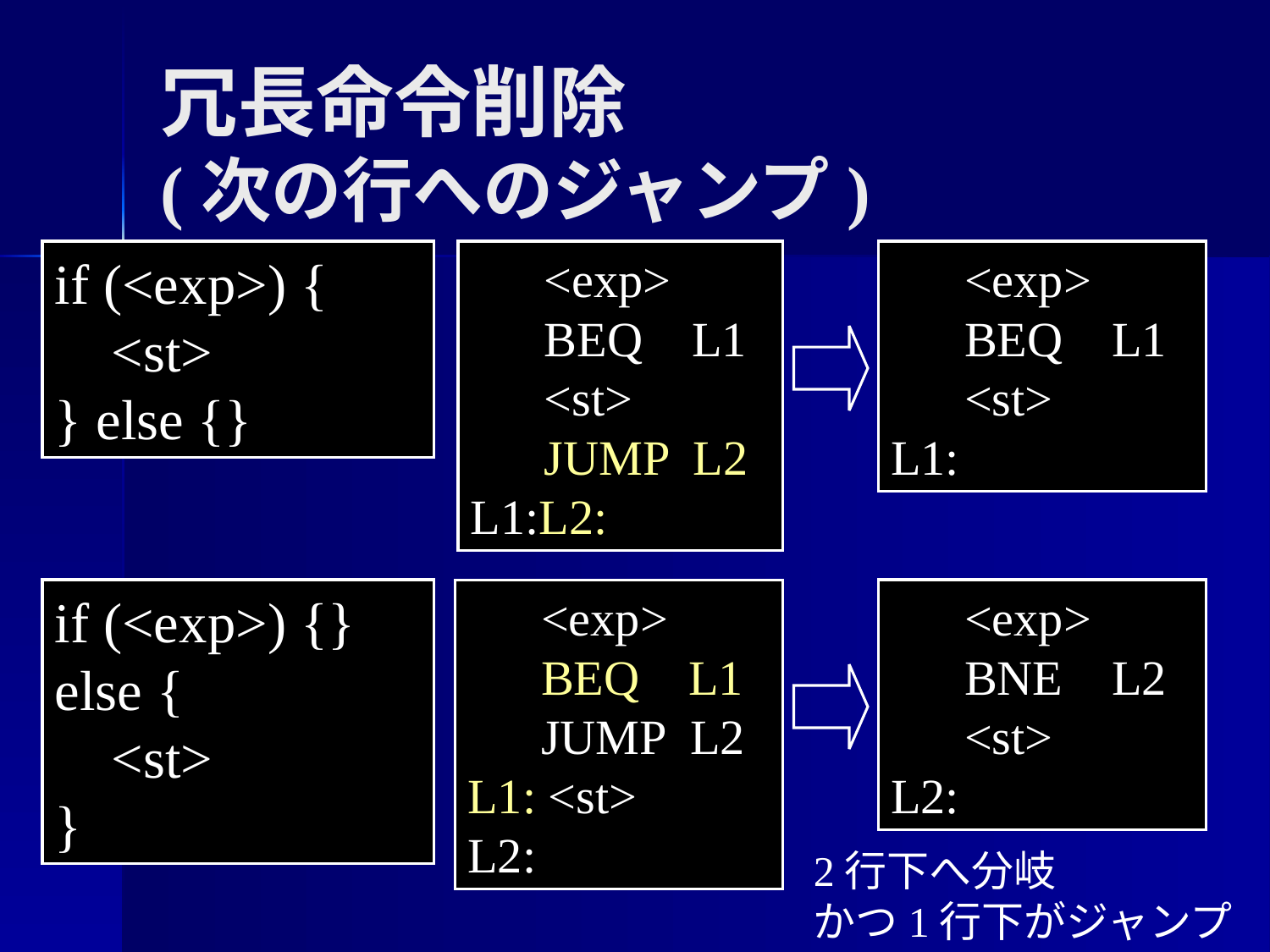

冗長命令削除
(次の行へのジャンプ)
      <exp>
      BEQ    L1
      <st>
      JUMP  L2
L1:L2:
if (<exp>) {
    <st>
} else {}
      <exp>
      BEQ    L1
      <st>
      JUMP  L2
L1:L2:
      <exp>
      BEQ    L1
      <st>
L1:

if (<exp>) {} else {
    <st>
}
      <exp>
      BEQ    L1
      JUMP  L2
L1: <st>
L2:
      <exp>
      BEQ    L1
      JUMP  L2
L1: <st>
L2:
      <exp>
      BNE    L2
      <st>
L2:

2行下へ分岐
かつ1行下がジャンプ